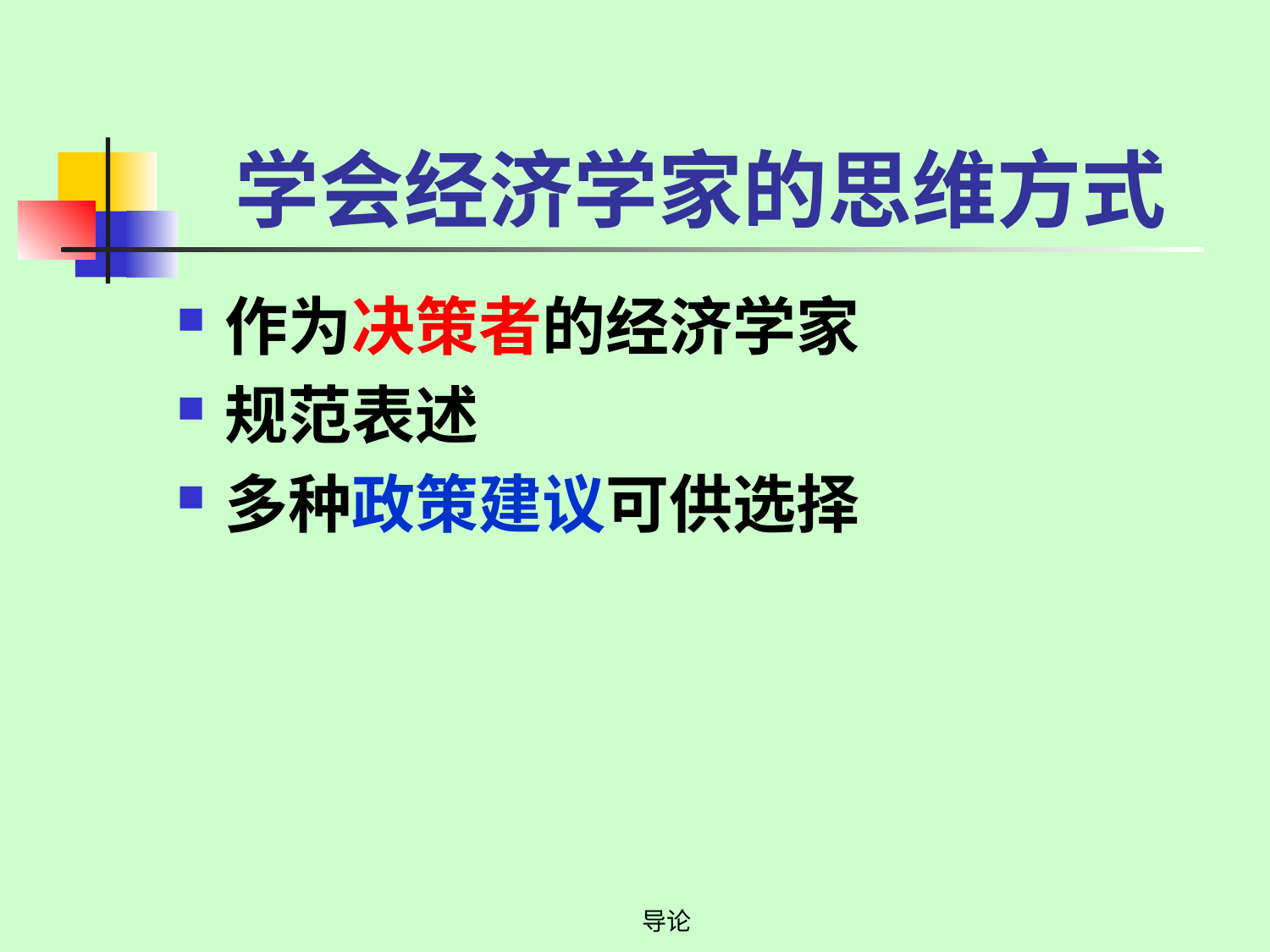

# 学会经济学家的思维方式
作为决策者的经济学家
规范表述
多种政策建议可供选择

导论